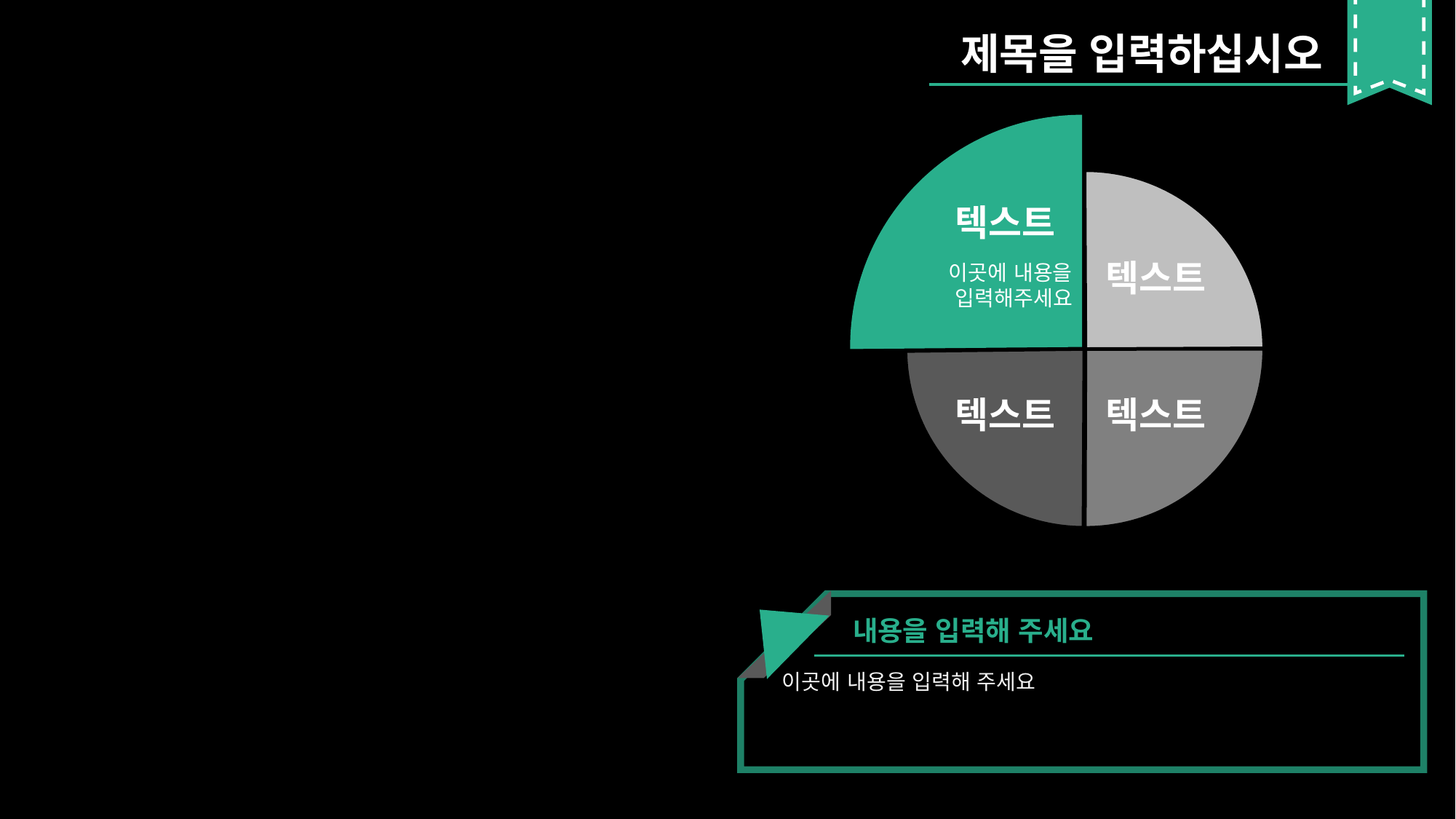

제목을 입력하십시오

텍스트
텍스트
이곳에 내용을 입력해주세요
텍스트
텍스트

내용을 입력해 주세요
이곳에 내용을 입력해 주세요